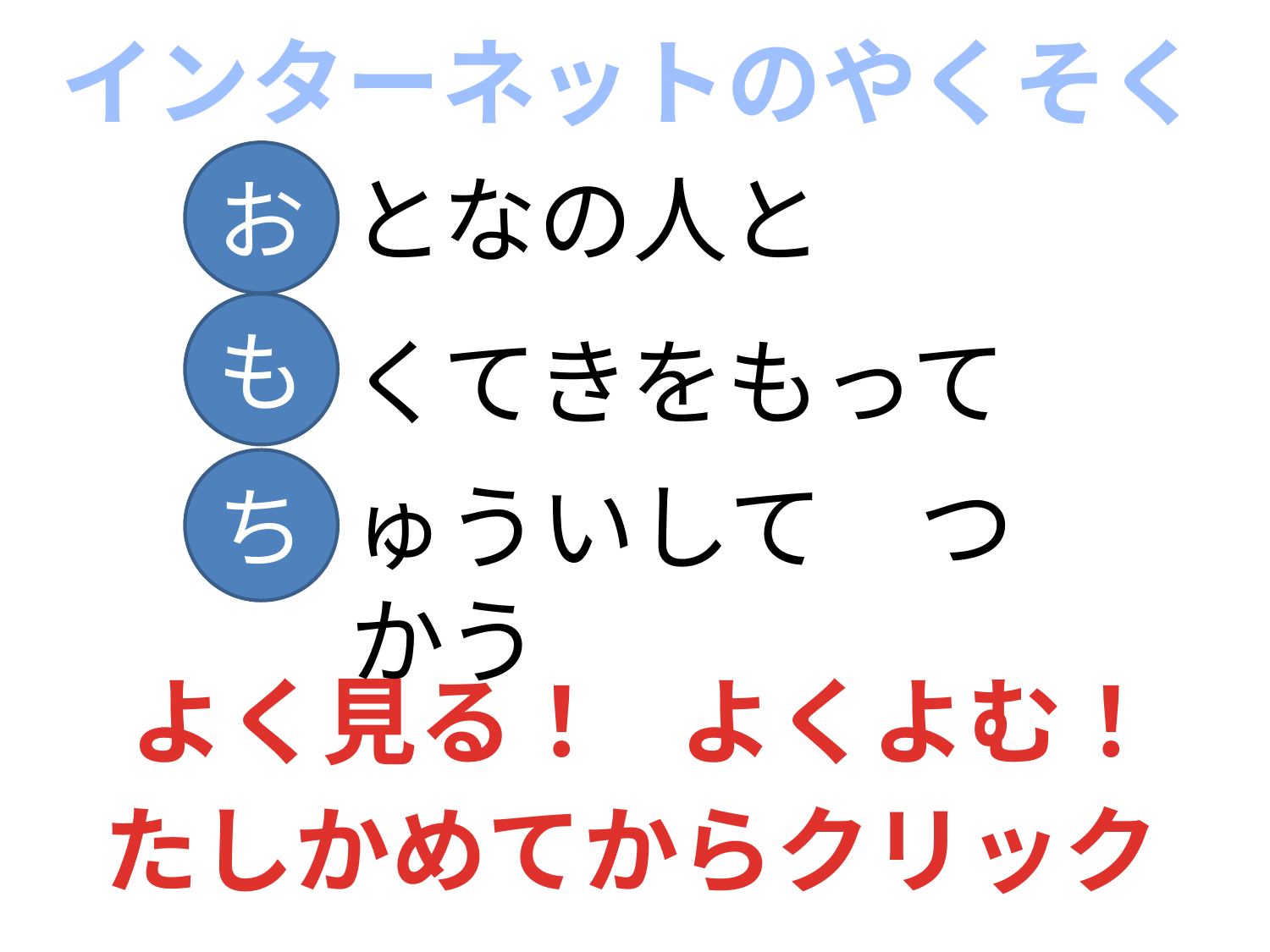

インターネットのやくそく
お
となの人と
も
くてきをもって
ち
ゅういして　つかう
よく見る！
よくよむ！
たしかめてからクリック